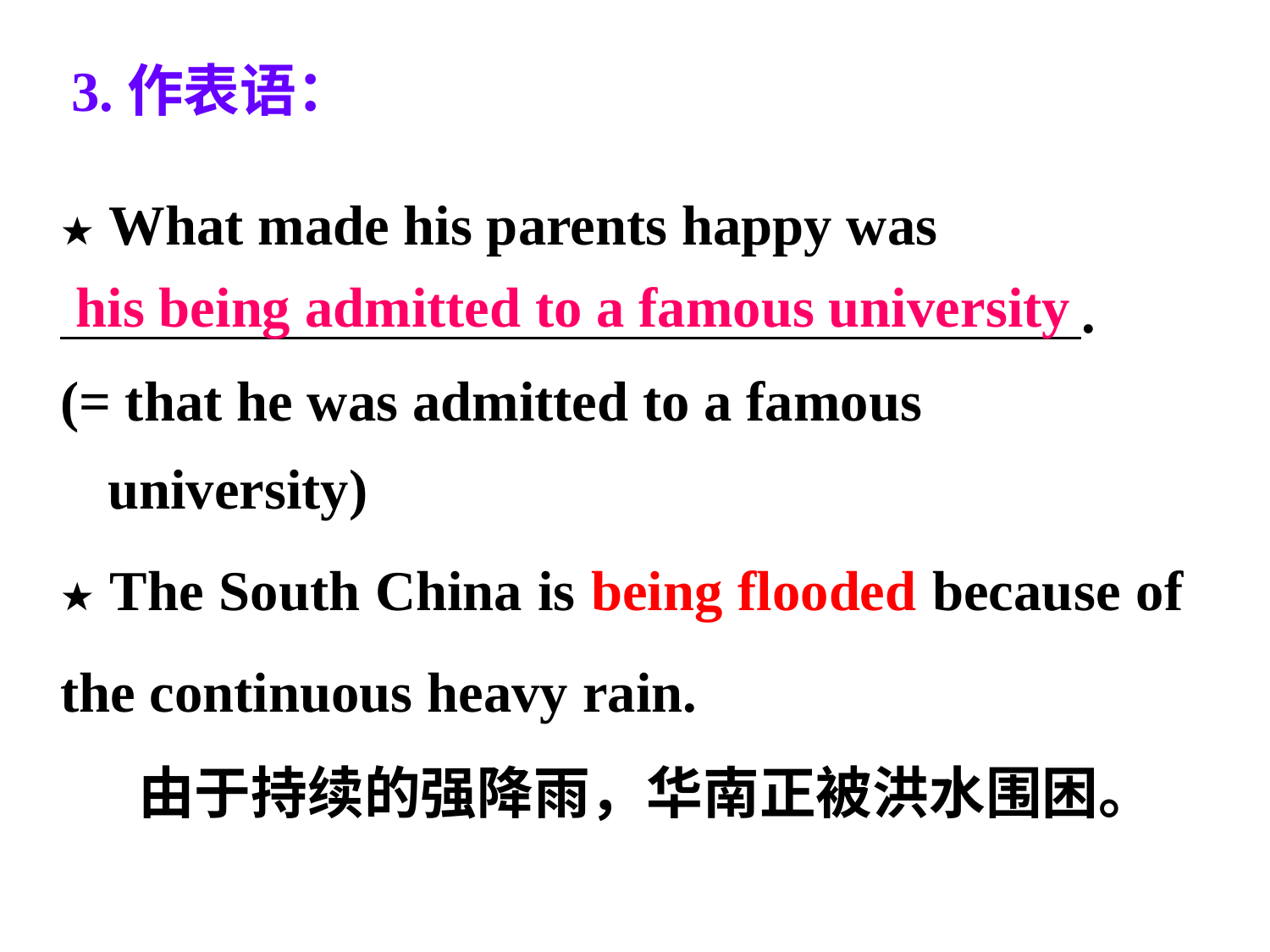

3.作表语：

★ What made his parents happy was
                                                                        .
(= that he was admitted to a famous university)
★ The South China is being flooded because of the continuous heavy rain.
     由于持续的强降雨，华南正被洪水围困。

his being admitted to a famous university